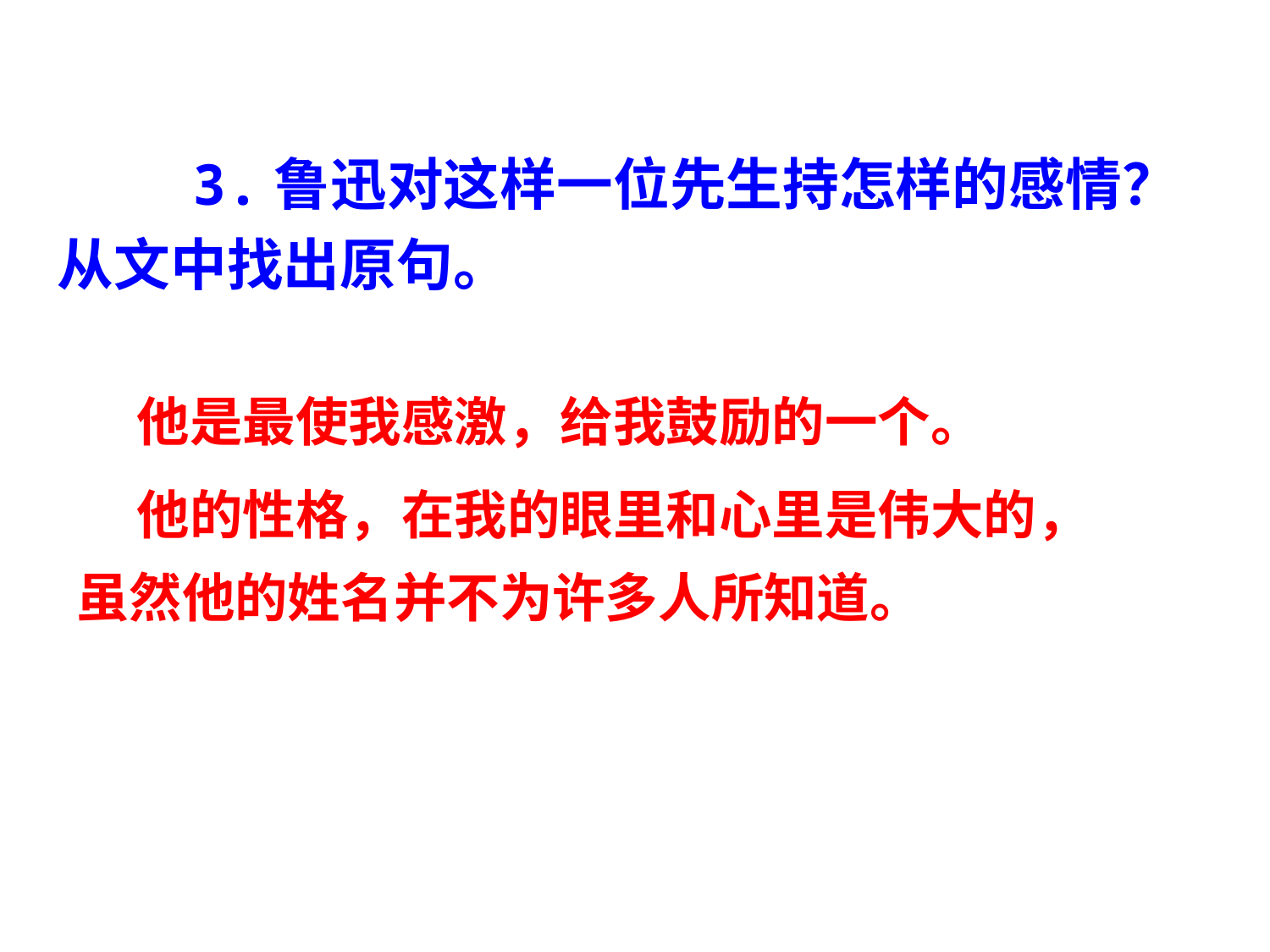

3.鲁迅对这样一位先生持怎样的感情？从文中找出原句。
    他是最使我感激，给我鼓励的一个。
    他的性格，在我的眼里和心里是伟大的，虽然他的姓名并不为许多人所知道。